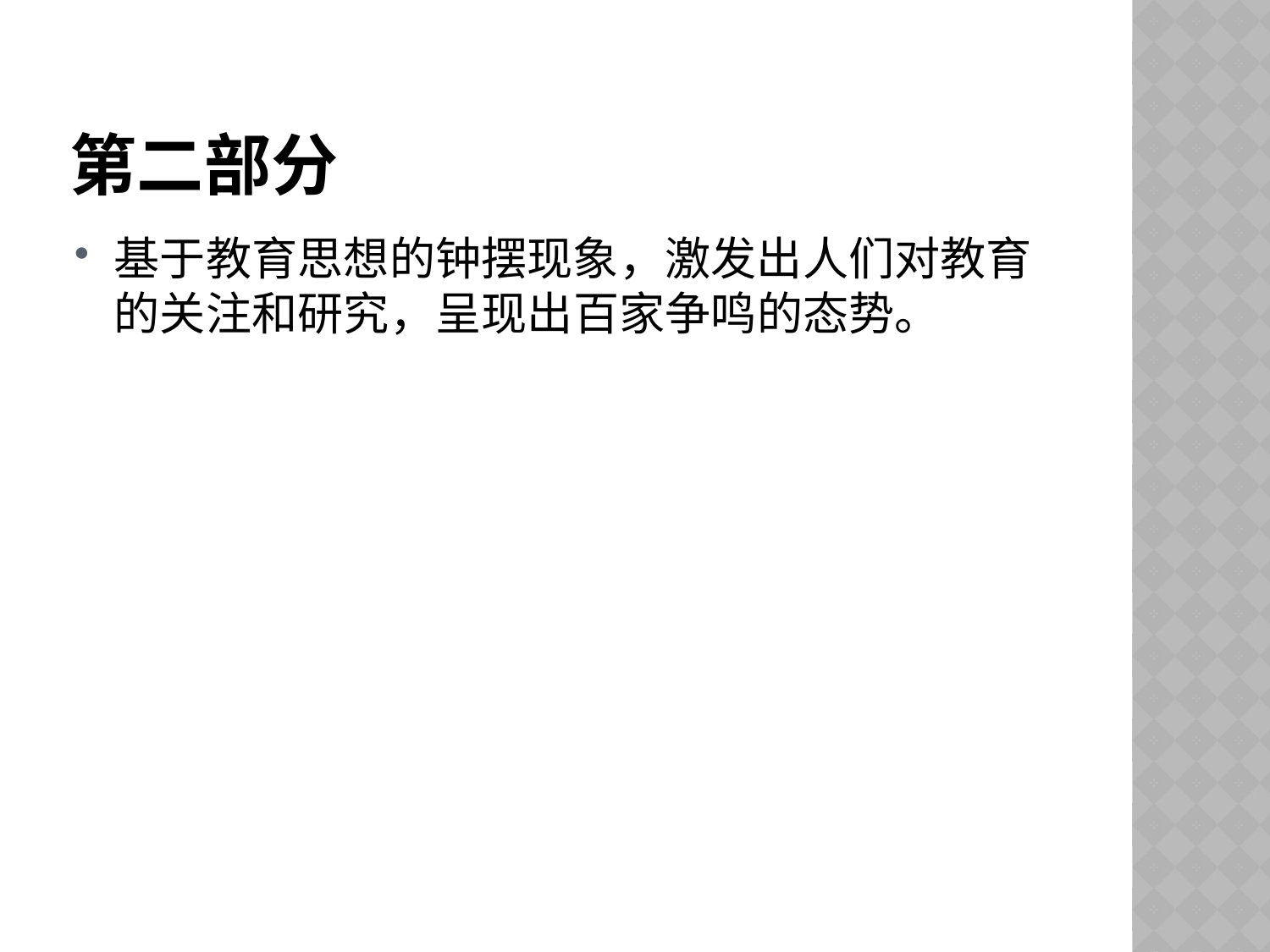

# 第二部分
基于教育思想的钟摆现象，激发出人们对教育的关注和研究，呈现出百家争鸣的态势。